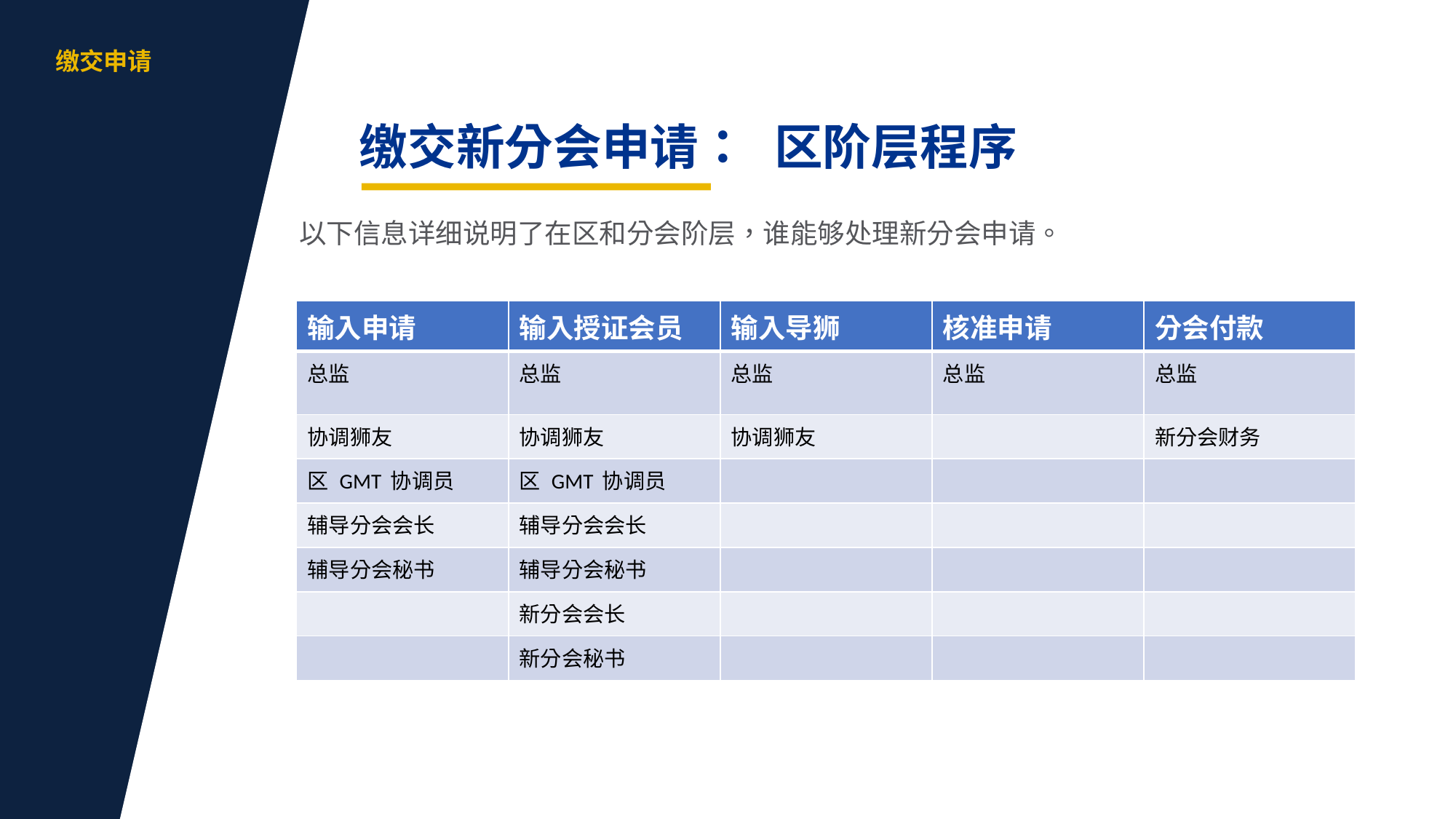

aa

缴交申请
缴交新分会申请：  区阶层程序

以下信息详细说明了在区和分会阶层，谁能够处理新分会申请。
| 输入申请 | 输入授证会员 | 输入导狮 | 核准申请 | 分会付款 |
| --- | --- | --- | --- | --- |
| 总监 | 总监 | 总监 | 总监 | 总监 |
| 协调狮友 | 协调狮友 | 协调狮友 |  | 新分会财务 |
| 区 GMT 协调员 | 区 GMT 协调员 |  |  |  |
| 辅导分会会长 | 辅导分会会长 |  |  |  |
| 辅导分会秘书 | 辅导分会秘书 |  |  |  |
|  | 新分会会长 |  |  |  |
|  | 新分会秘书 |  |  |  |
9